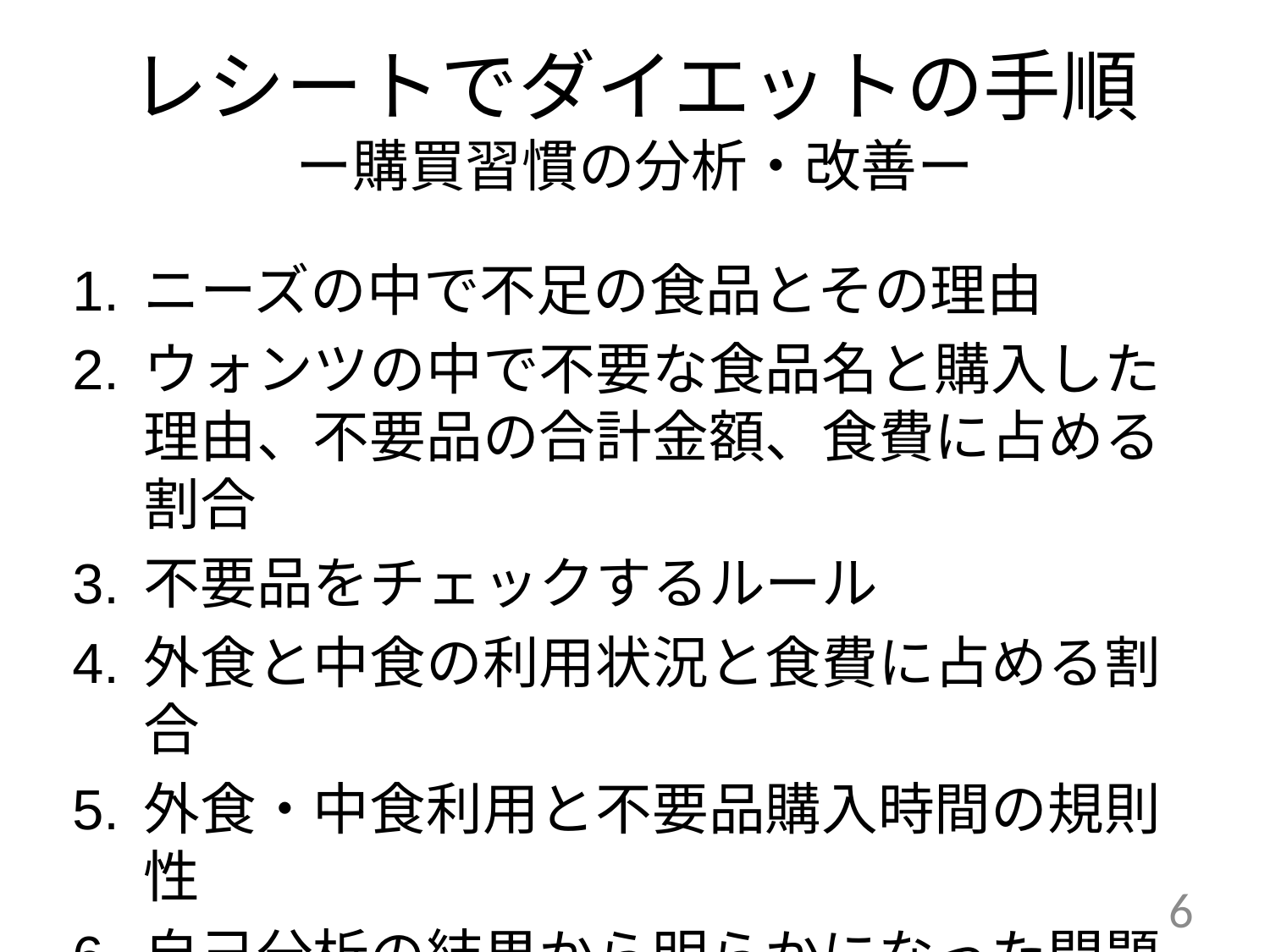

# レシートでダイエットの手順 ー購買習慣の分析・改善ー
ニーズの中で不足の食品とその理由
ウォンツの中で不要な食品名と購入した理由、不要品の合計金額、食費に占める割合
不要品をチェックするルール
外食と中食の利用状況と食費に占める割合
外食・中食利用と不要品購入時間の規則性
自己分析の結果から明らかになった問題点
具体的な改善方法
6